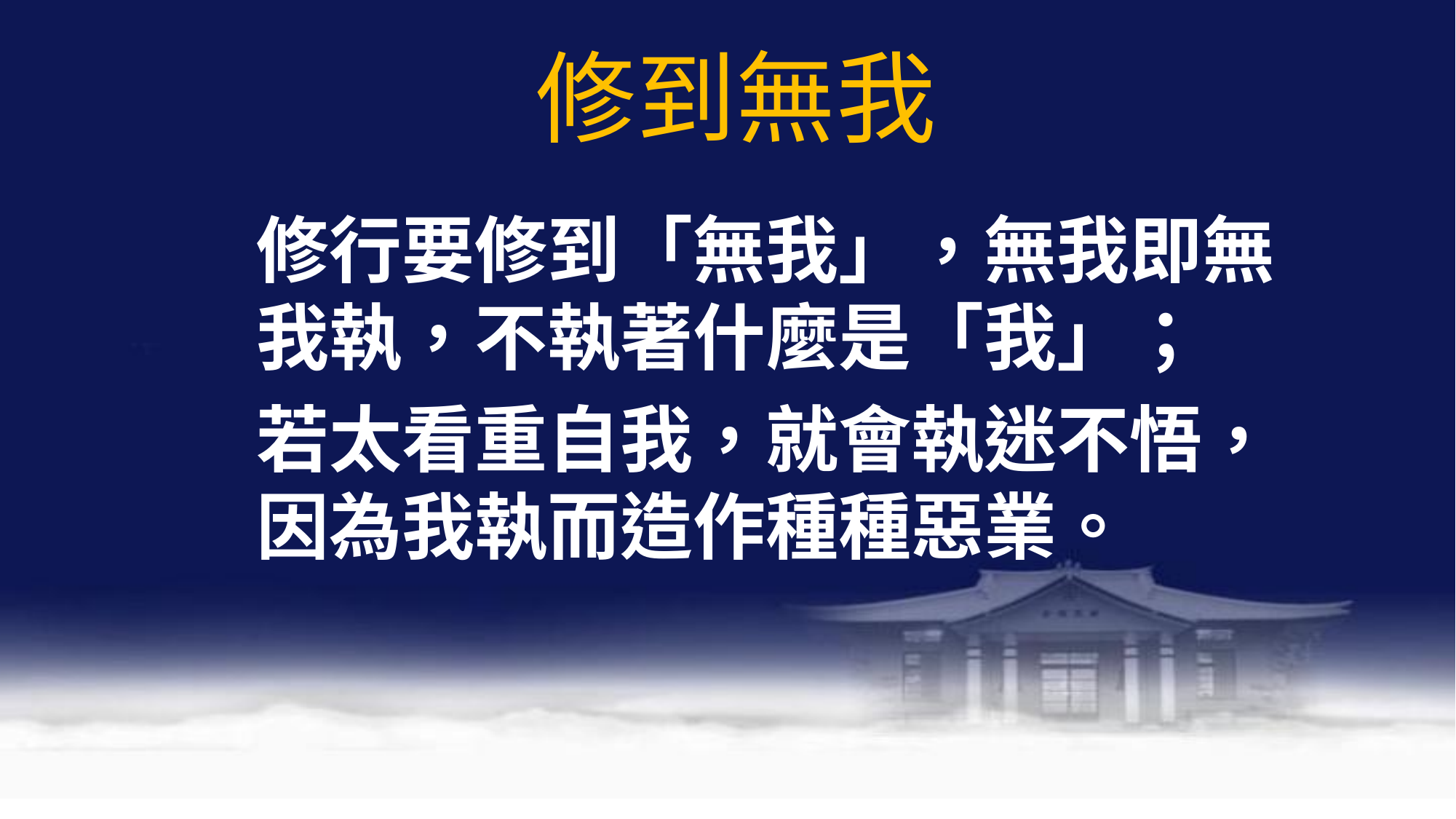

# 修到無我
修行要修到「無我」，無我即無我執，不執著什麼是「我」；
若太看重自我，就會執迷不悟，因為我執而造作種種惡業。